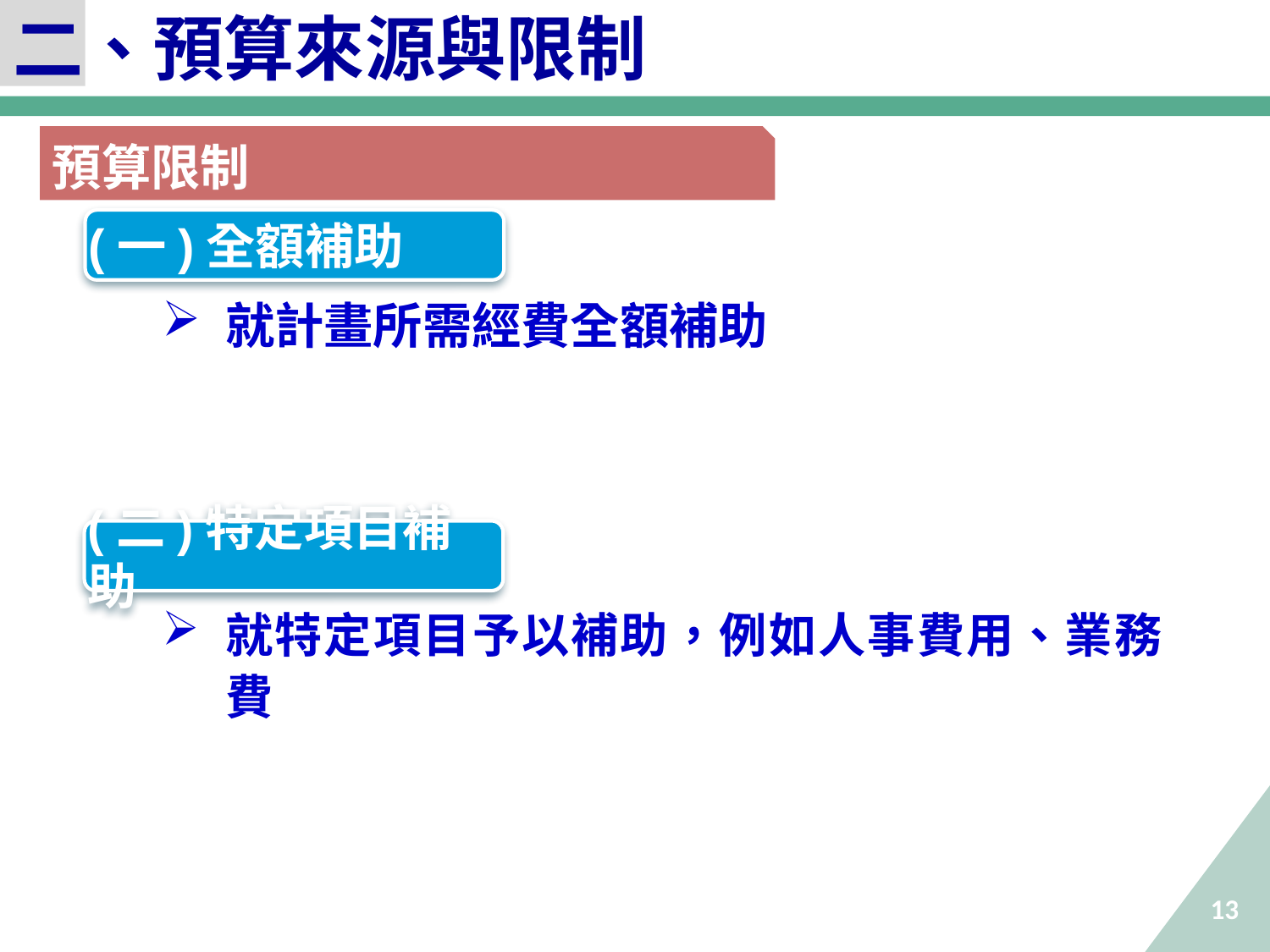

二、預算來源與限制

預算限制
(一)全額補助

就計畫所需經費全額補助

就特定項目予以補助，例如人事費用、業務費

(二)特定項目補助

13